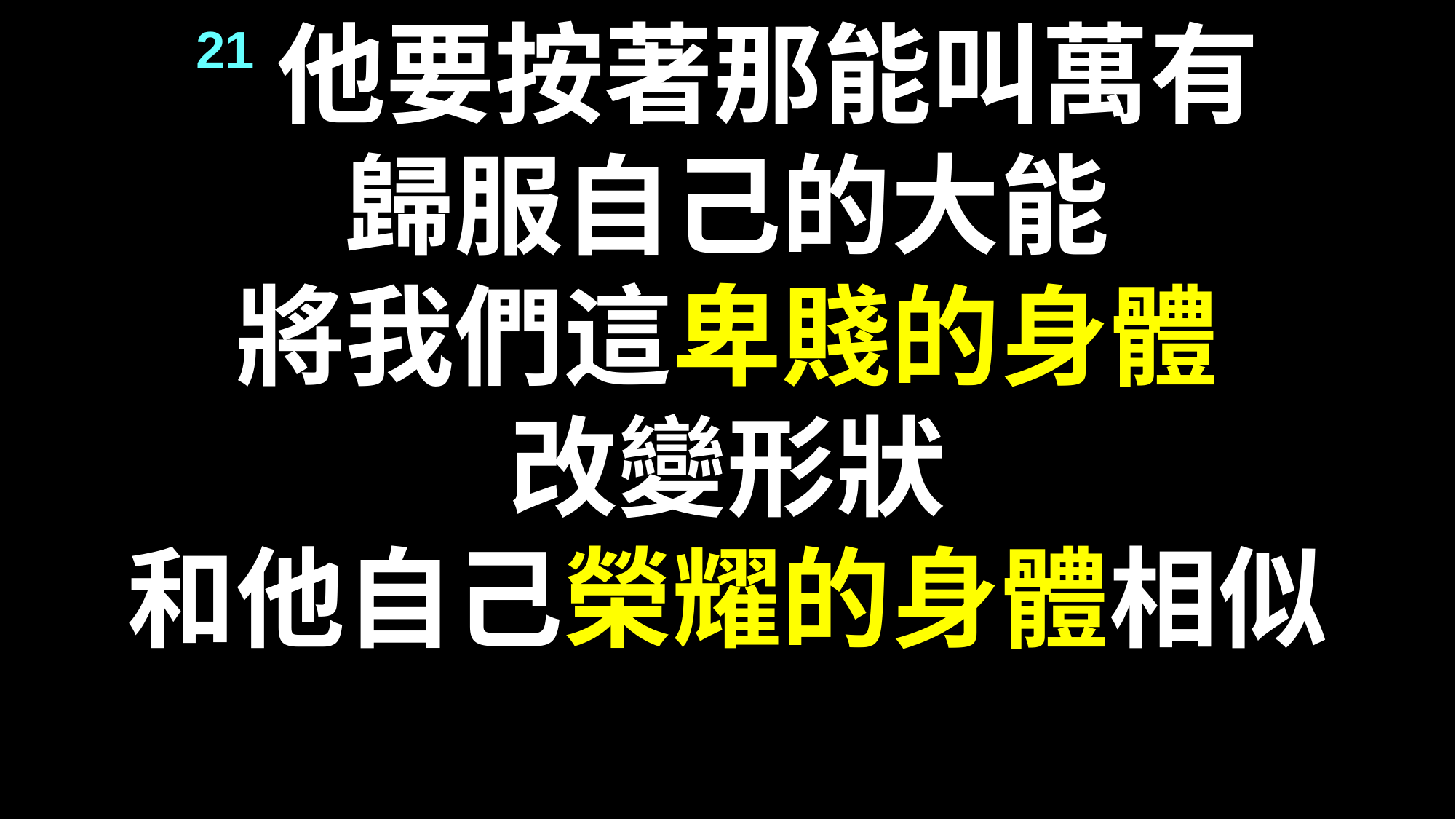

21 他要按著那能叫萬有
歸服自己的大能
將我們這卑賤的身體
改變形狀
和他自己榮耀的身體相似